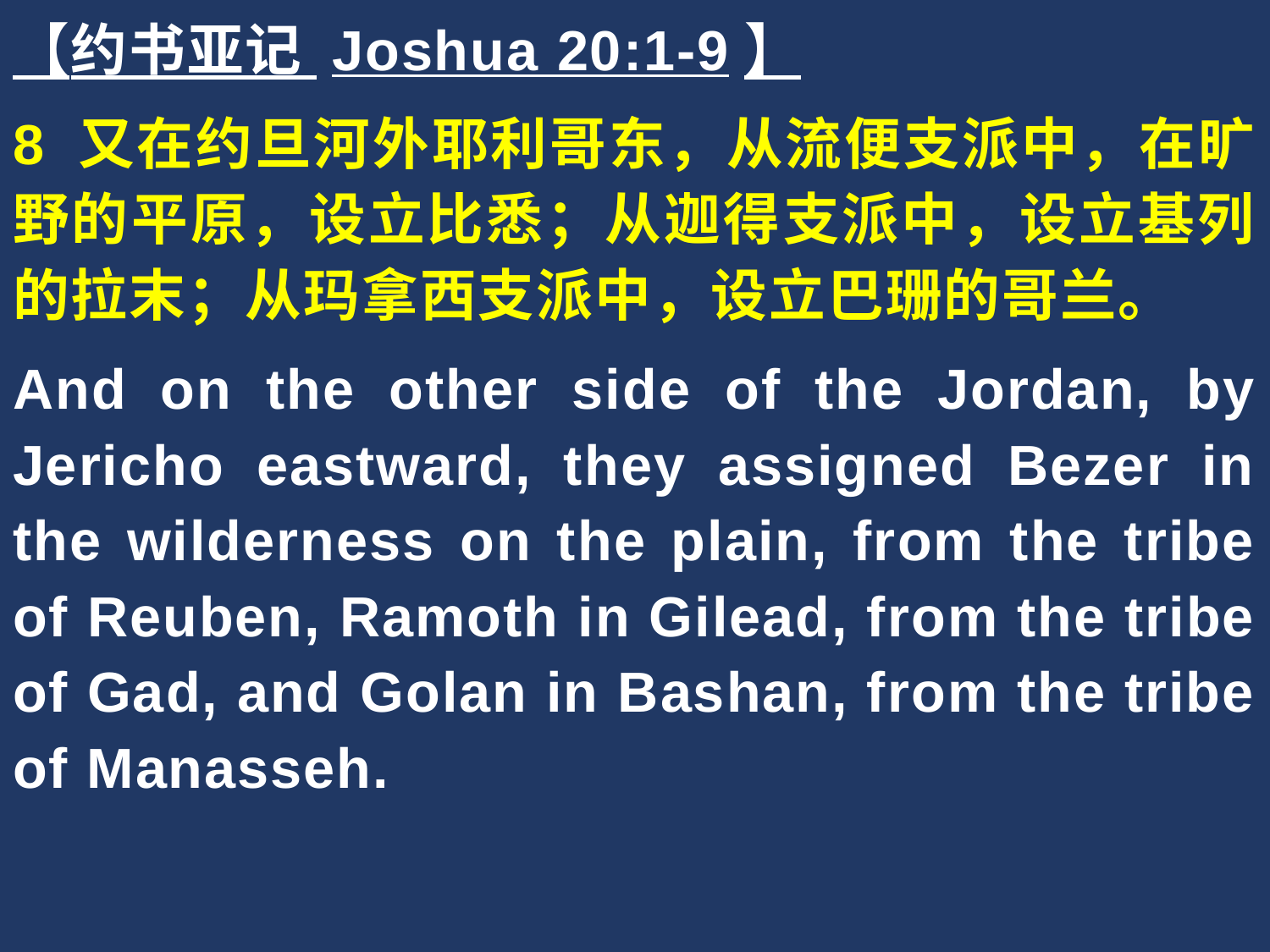

【约书亚记 Joshua 20:1-9】
8 又在约旦河外耶利哥东，从流便支派中，在旷野的平原，设立比悉；从迦得支派中，设立基列的拉末；从玛拿西支派中，设立巴珊的哥兰。
And on the other side of the Jordan, by Jericho eastward, they assigned Bezer in the wilderness on the plain, from the tribe of Reuben, Ramoth in Gilead, from the tribe of Gad, and Golan in Bashan, from the tribe of Manasseh.